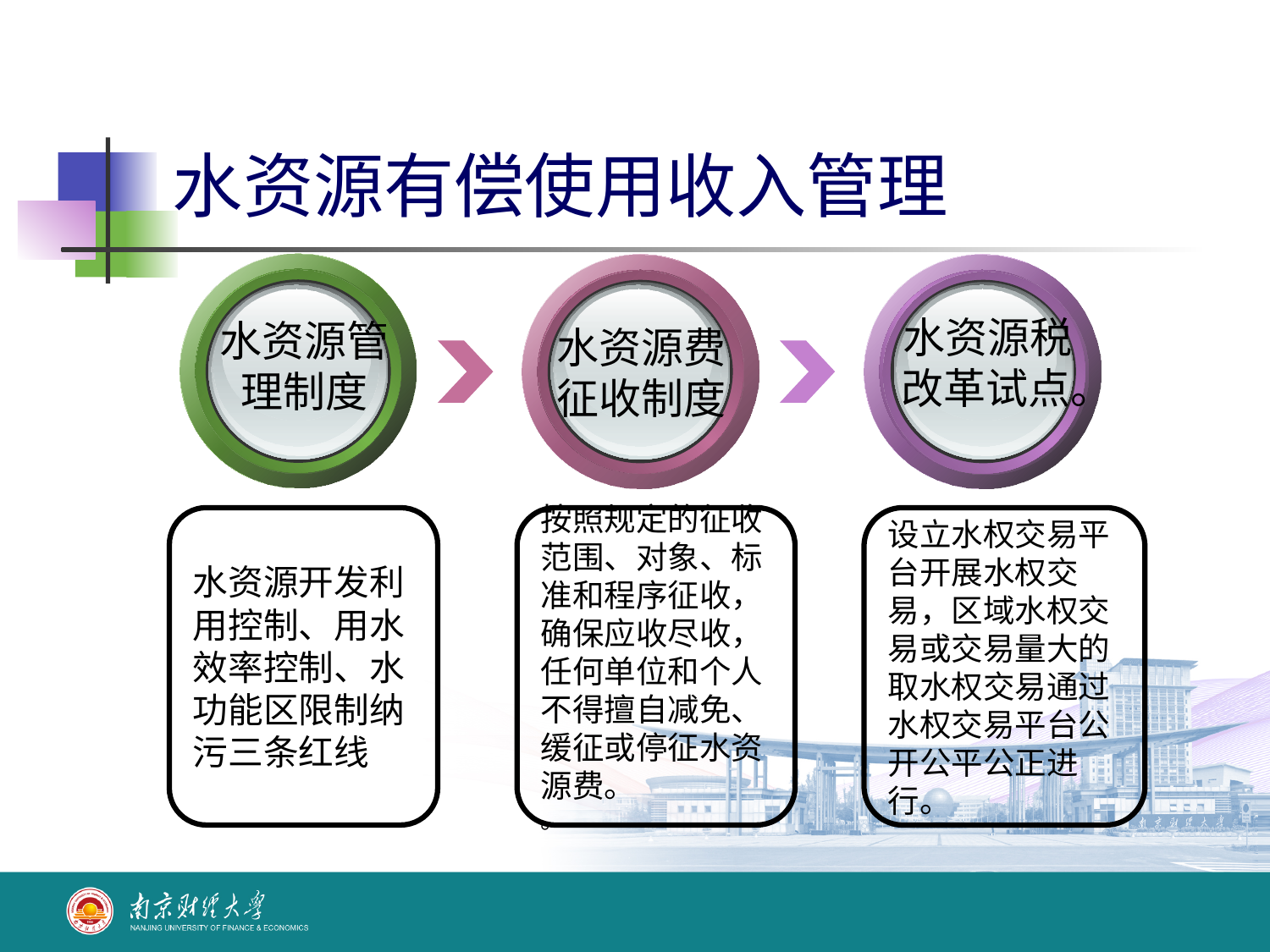

# 水资源有偿使用收入管理

水资源税
   改革试点。
水资源管
理制度
水资源费
征收制度

水资源开发利用控制、用水效率控制、水功能区限制纳污三条红线
按照规定的征收范围、对象、标准和程序征收，确保应收尽收，任何单位和个人不得擅自减免、缓征或停征水资源费。
。
设立水权交易平台开展水权交易，区域水权交易或交易量大的取水权交易通过水权交易平台公开公平公正进行。